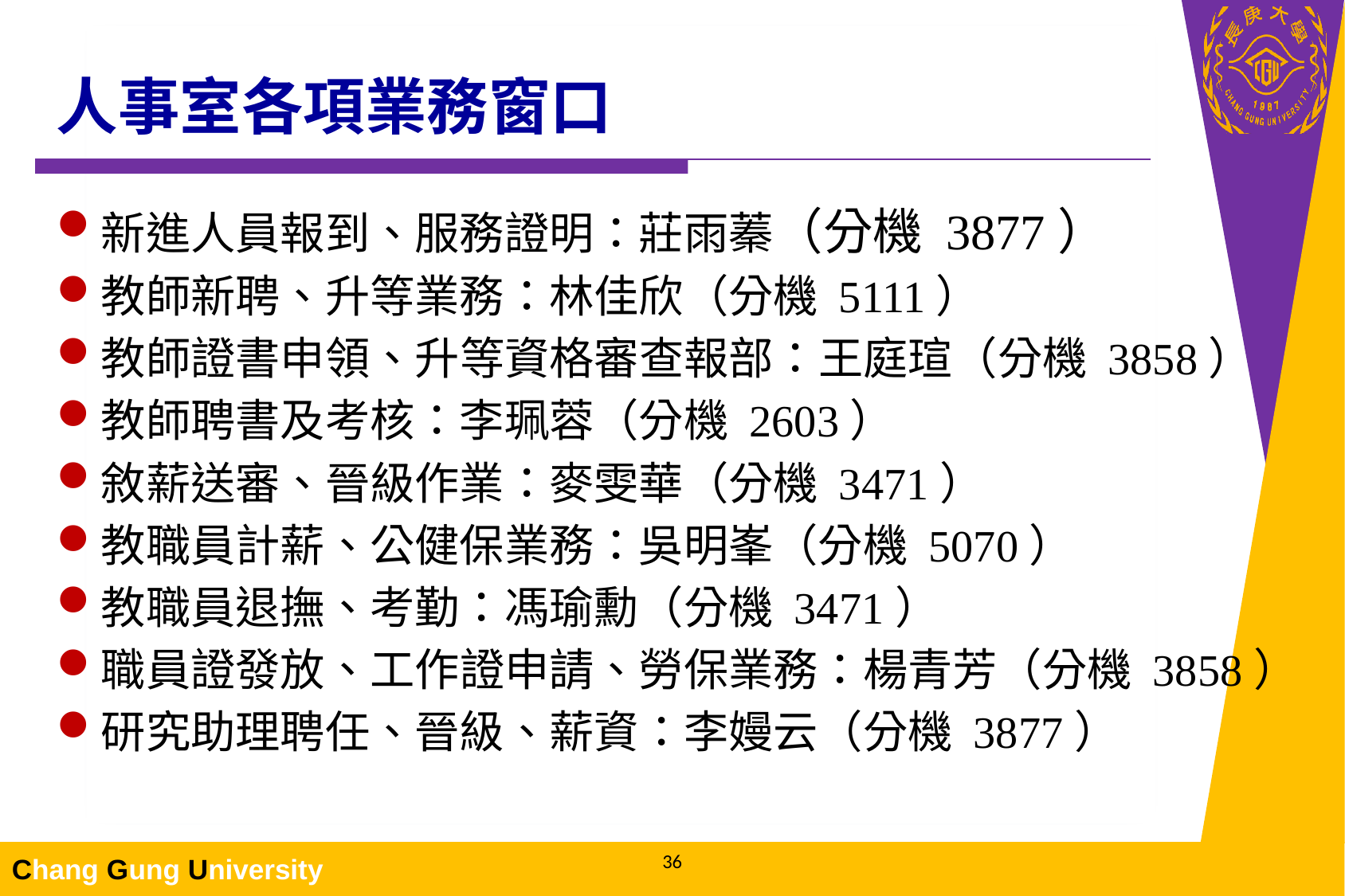

# 人事室各項業務窗口
新進人員報到、服務證明：莊雨蓁（分機 3877）
教師新聘、升等業務：林佳欣（分機 5111）
教師證書申領、升等資格審查報部：王庭瑄（分機 3858）
教師聘書及考核：李珮蓉（分機 2603）
敘薪送審、晉級作業：麥雯華（分機 3471）
教職員計薪、公健保業務：吳明峯（分機 5070）
教職員退撫、考勤：馮瑜勳（分機 3471）
職員證發放、工作證申請、勞保業務：楊青芳（分機 3858）
研究助理聘任、晉級、薪資：李嫚云（分機 3877）
36